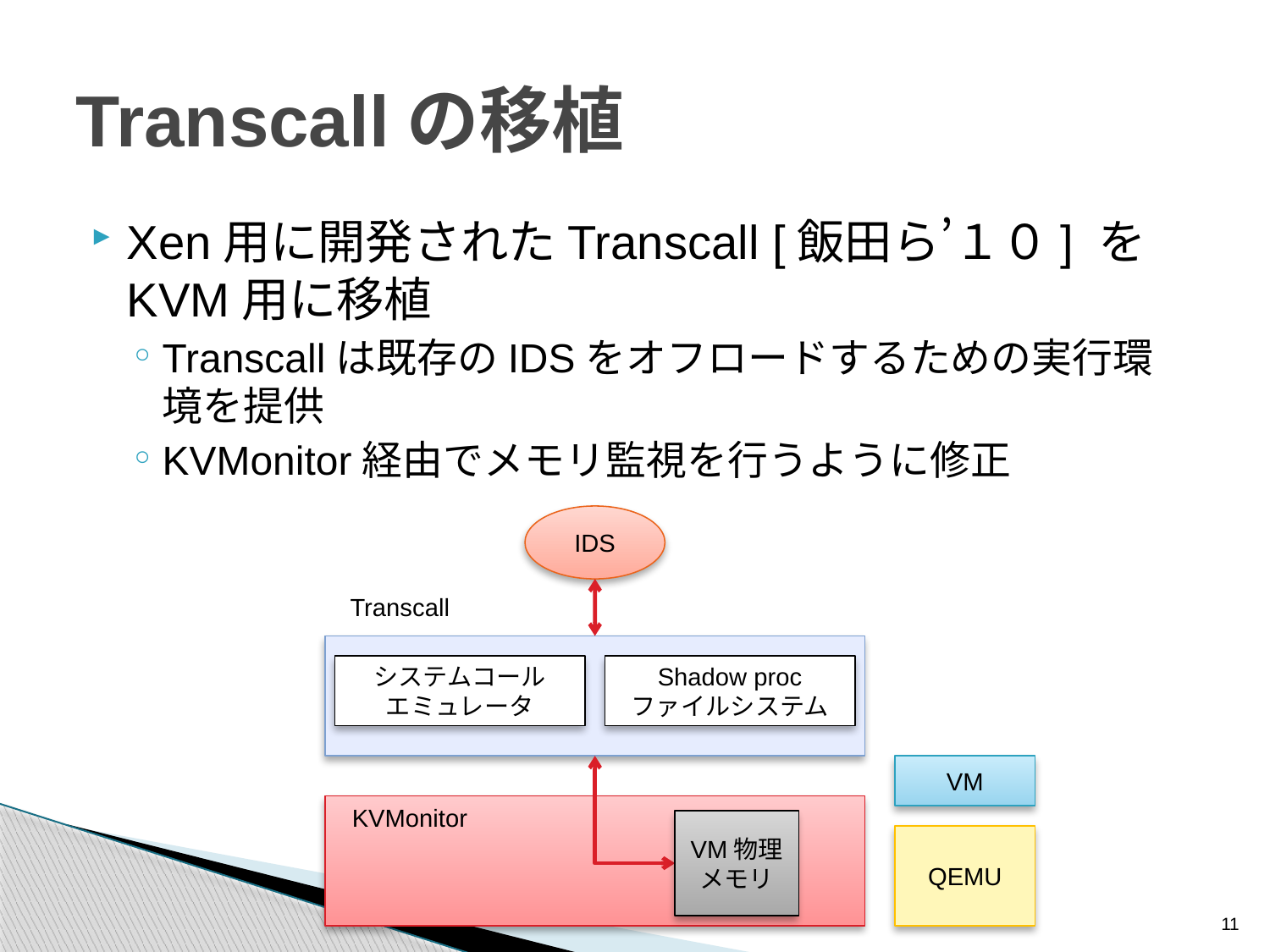

# Transcallの移植
Xen用に開発されたTranscall [飯田ら’１０] をKVM用に移植
Transcallは既存のIDSをオフロードするための実行環境を提供
KVMonitor経由でメモリ監視を行うように修正
IDS
Transcall

システムコール
エミュレータ
Shadow proc
ファイルシステム
VM

KVMonitor
VM物理
メモリ
QEMU
11